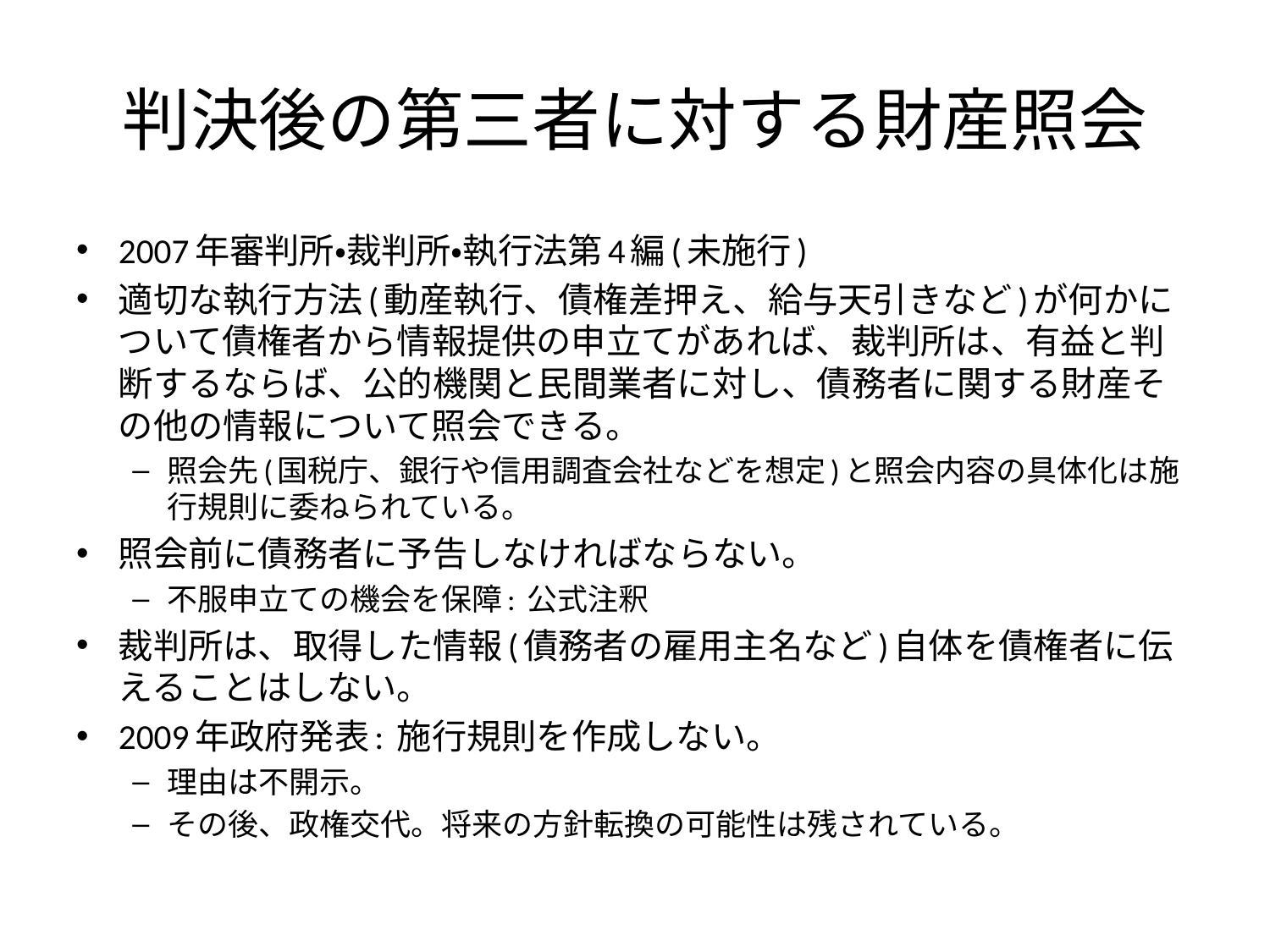

# 判決後の第三者に対する財産照会
2007年審判所・裁判所・執行法第4編(未施行)
適切な執行方法(動産執行、債権差押え、給与天引きなど)が何かについて債権者から情報提供の申立てがあれば、裁判所は、有益と判断するならば、公的機関と民間業者に対し、債務者に関する財産その他の情報について照会できる。
照会先(国税庁、銀行や信用調査会社などを想定)と照会内容の具体化は施行規則に委ねられている。
照会前に債務者に予告しなければならない。
不服申立ての機会を保障: 公式注釈
裁判所は、取得した情報(債務者の雇用主名など)自体を債権者に伝えることはしない。
2009年政府発表: 施行規則を作成しない。
理由は不開示。
その後、政権交代。将来の方針転換の可能性は残されている。